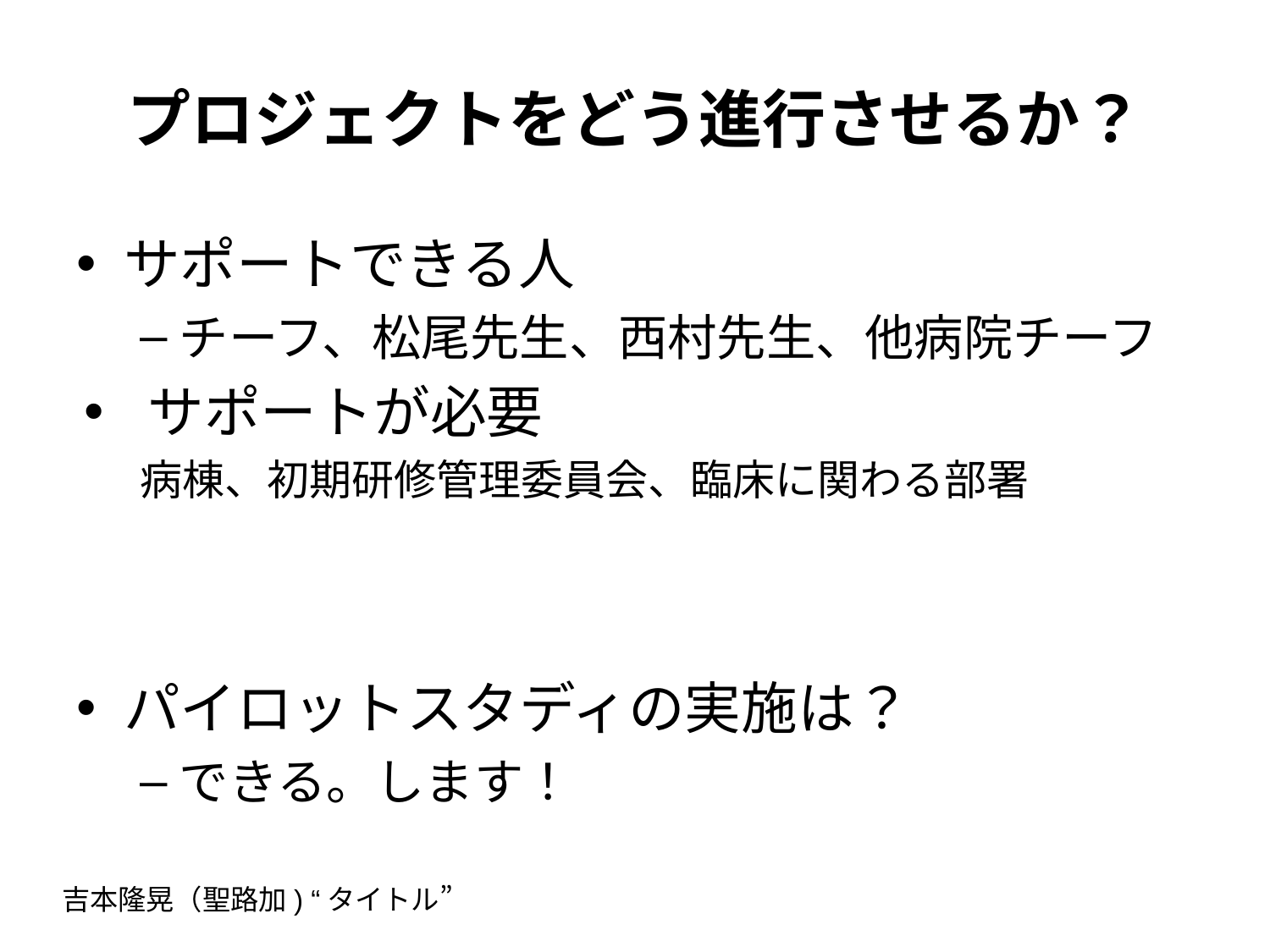

# プロジェクトをどう進行させるか？
サポートできる人
チーフ、松尾先生、西村先生、他病院チーフ
サポートが必要
病棟、初期研修管理委員会、臨床に関わる部署

パイロットスタディの実施は？
できる。します！

吉本隆晃（聖路加) “タイトル”